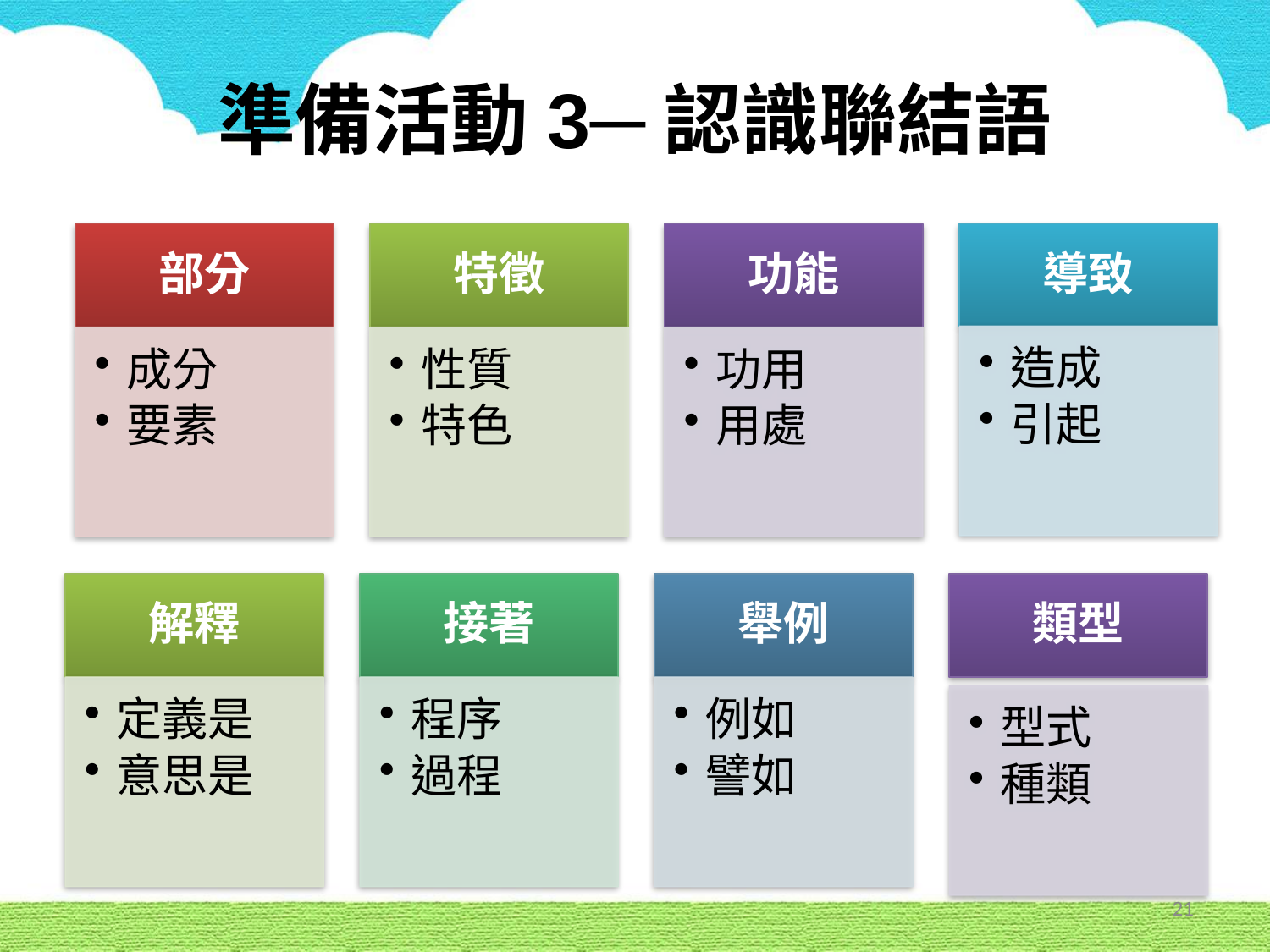

# 準備活動3─認識聯結語
部分
成分
要素
特徵
性質
特色
功能
功用
用處
導致
造成
引起
解釋
定義是
意思是
接著
程序
過程
舉例
例如
譬如
類型
型式
種類
21